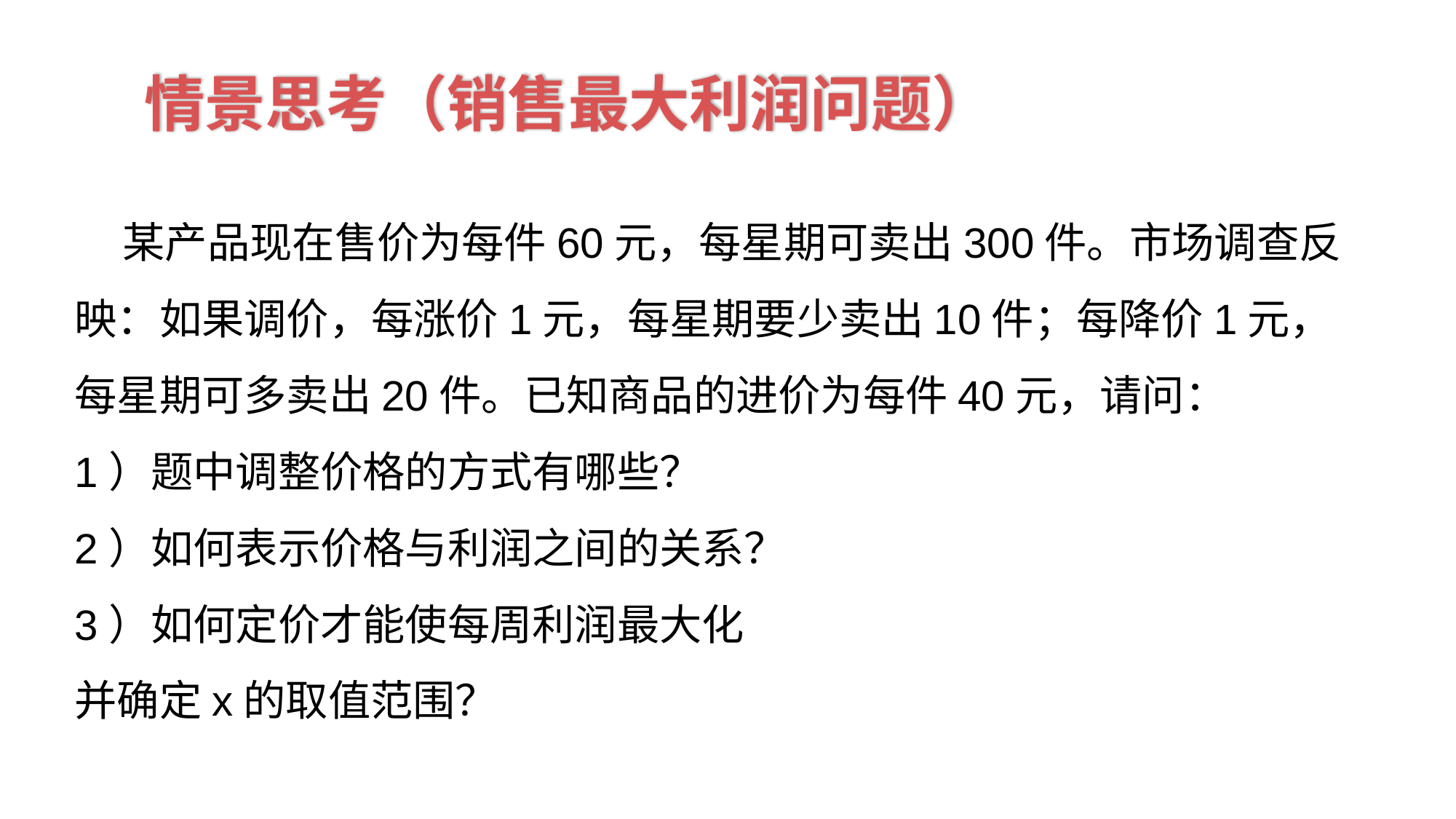

情景思考（销售最大利润问题）
    某产品现在售价为每件60元，每星期可卖出300件。市场调查反映：如果调价，每涨价1元，每星期要少卖出10件；每降价1元，每星期可多卖出20件。已知商品的进价为每件40元，请问：
1）题中调整价格的方式有哪些？
2）如何表示价格与利润之间的关系？
3）如何定价才能使每周利润最大化
并确定x的取值范围？